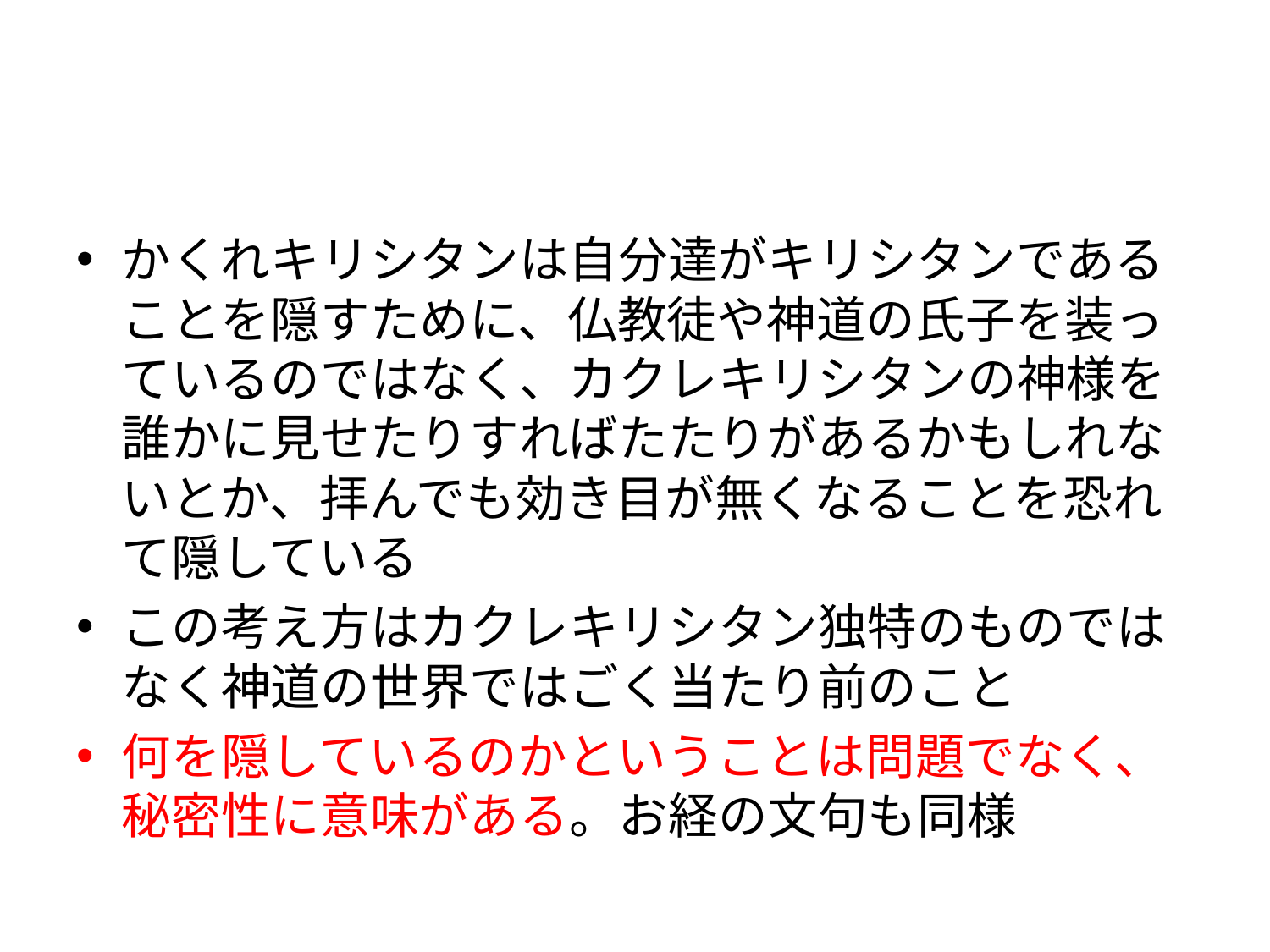

#
かくれキリシタンは自分達がキリシタンであることを隠すために、仏教徒や神道の氏子を装っているのではなく、カクレキリシタンの神様を誰かに見せたりすればたたりがあるかもしれないとか、拝んでも効き目が無くなることを恐れて隠している
この考え方はカクレキリシタン独特のものではなく神道の世界ではごく当たり前のこと
何を隠しているのかということは問題でなく、秘密性に意味がある。お経の文句も同様